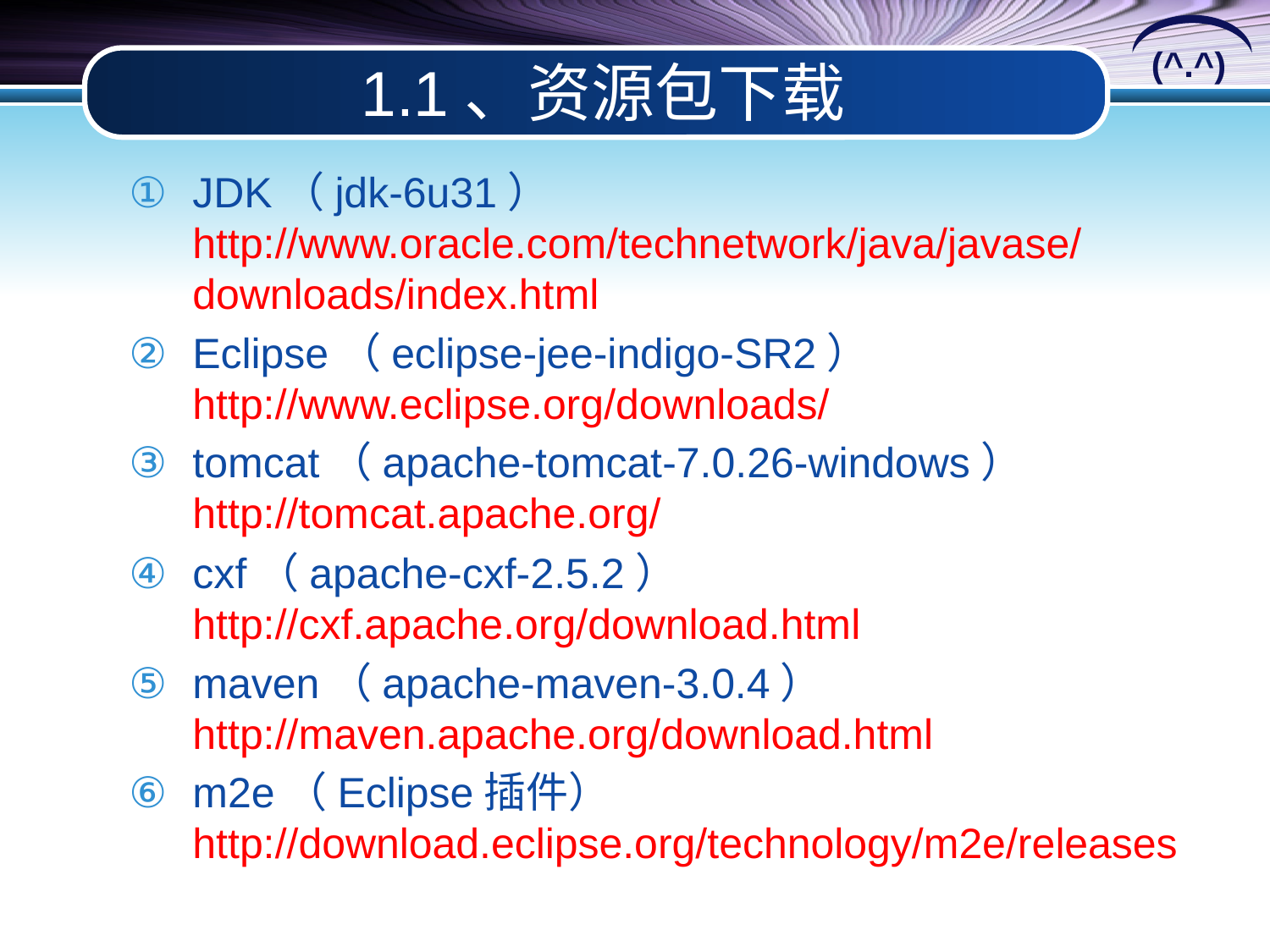

# 1.1、资源包下载
JDK（jdk-6u31）
http://www.oracle.com/technetwork/java/javase/downloads/index.html
Eclipse（eclipse-jee-indigo-SR2）
http://www.eclipse.org/downloads/
tomcat（apache-tomcat-7.0.26-windows）
http://tomcat.apache.org/
cxf（apache-cxf-2.5.2）
http://cxf.apache.org/download.html
maven（apache-maven-3.0.4）
http://maven.apache.org/download.html
m2e（Eclipse插件）
http://download.eclipse.org/technology/m2e/releases